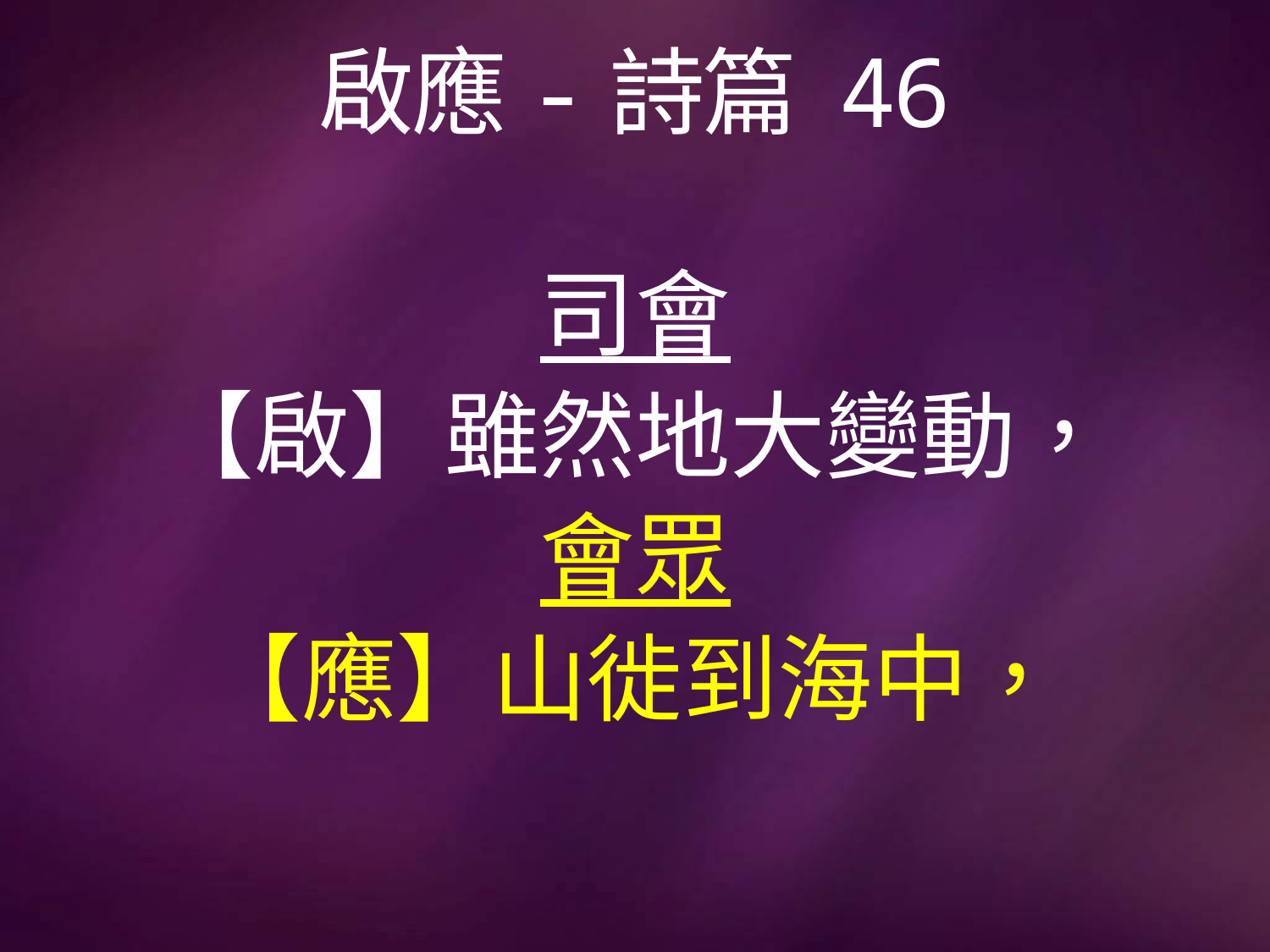

# 啟應-詩篇 46
司會
【啟】雖然地大變動，
會眾
【應】山徙到海中，